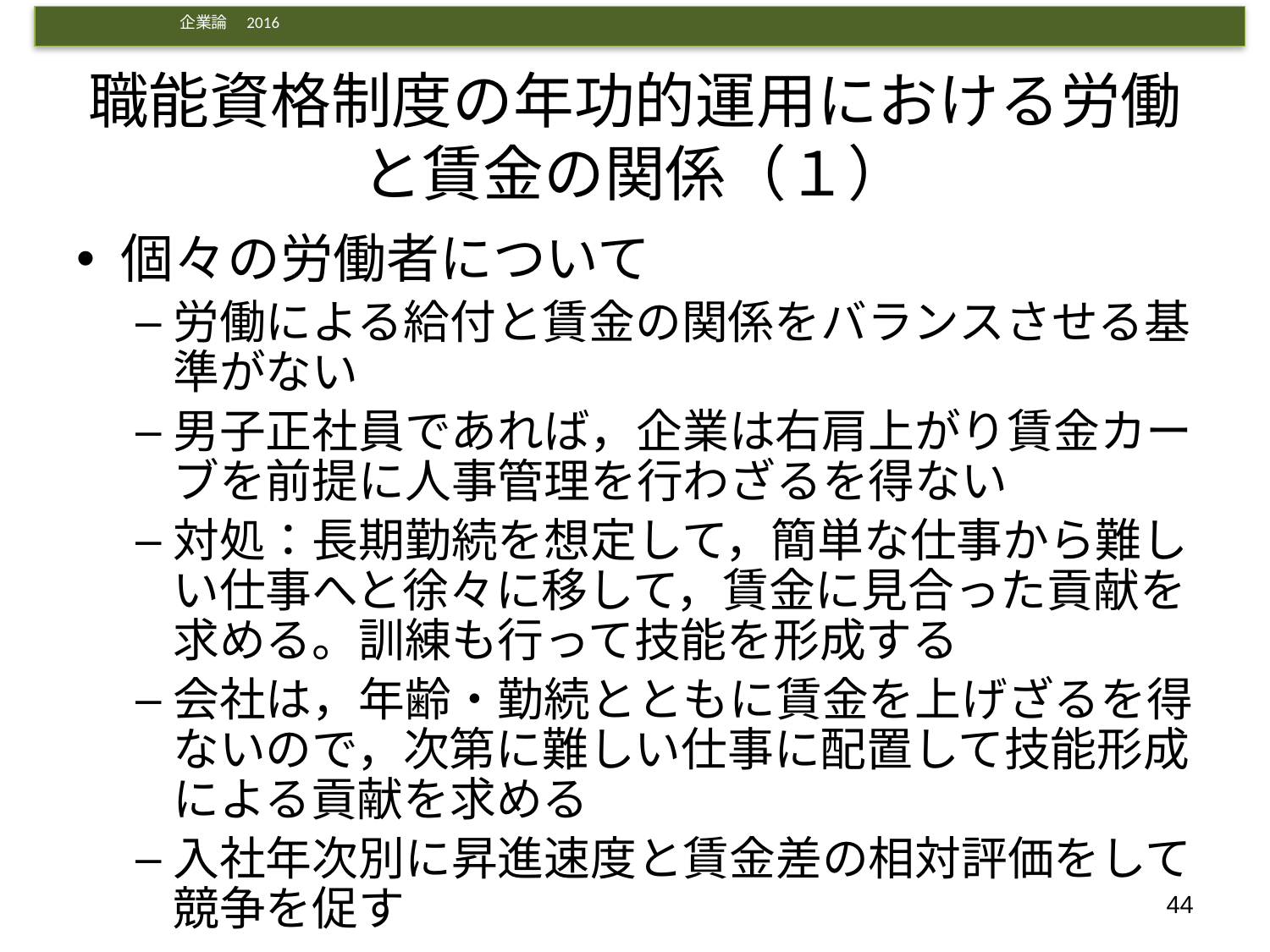

# 職能資格制度の年功的運用における労働と賃金の関係（１）
個々の労働者について
労働による給付と賃金の関係をバランスさせる基準がない
男子正社員であれば，企業は右肩上がり賃金カーブを前提に人事管理を行わざるを得ない
対処：長期勤続を想定して，簡単な仕事から難しい仕事へと徐々に移して，賃金に見合った貢献を求める。訓練も行って技能を形成する
会社は，年齢・勤続とともに賃金を上げざるを得ないので，次第に難しい仕事に配置して技能形成による貢献を求める
入社年次別に昇進速度と賃金差の相対評価をして競争を促す
44